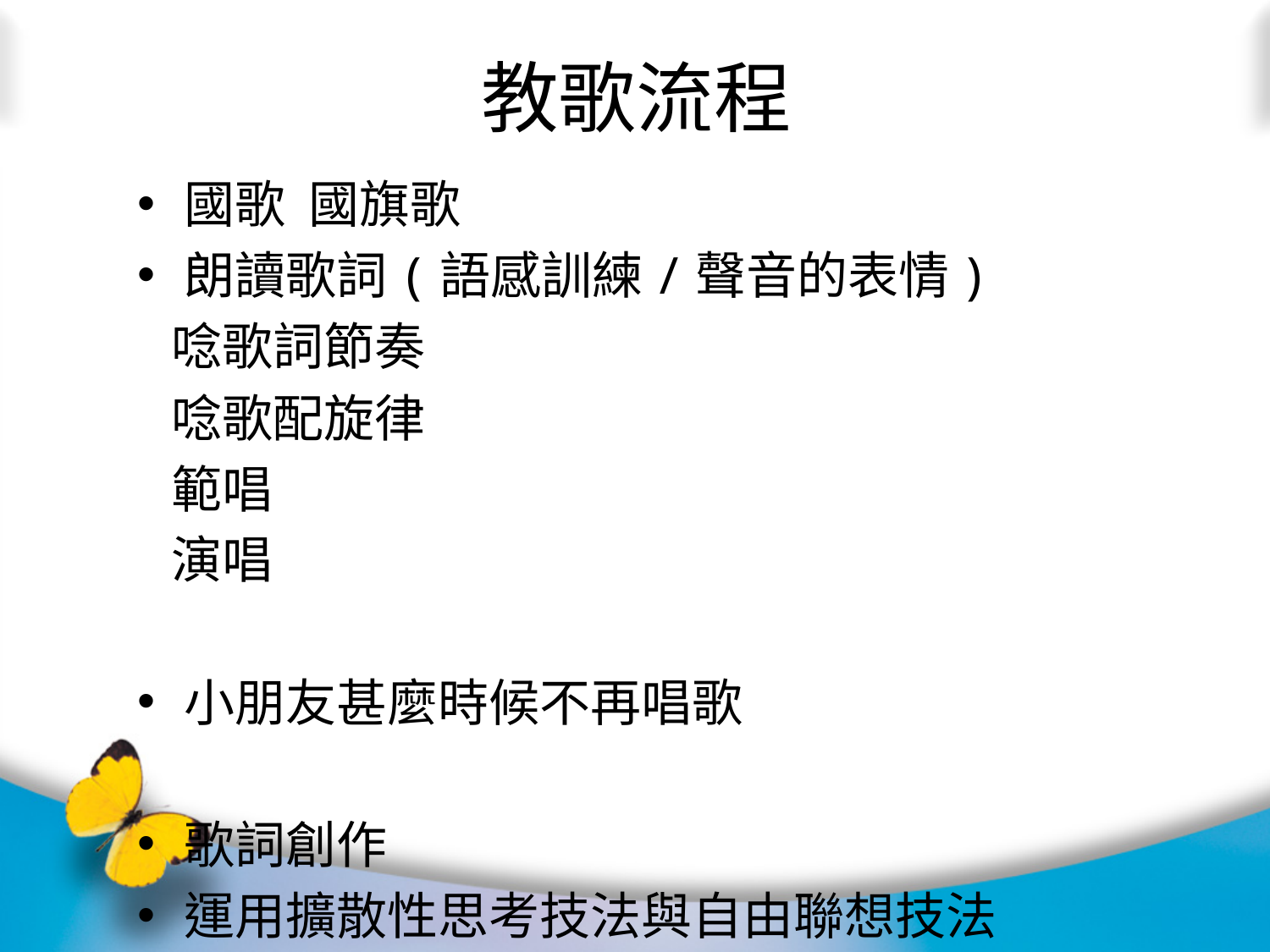

# 教歌流程
國歌  國旗歌
朗讀歌詞(語感訓練/聲音的表情)
  唸歌詞節奏
  唸歌配旋律
  範唱
  演唱

小朋友甚麼時候不再唱歌

歌詞創作
運用擴散性思考技法與自由聯想技法